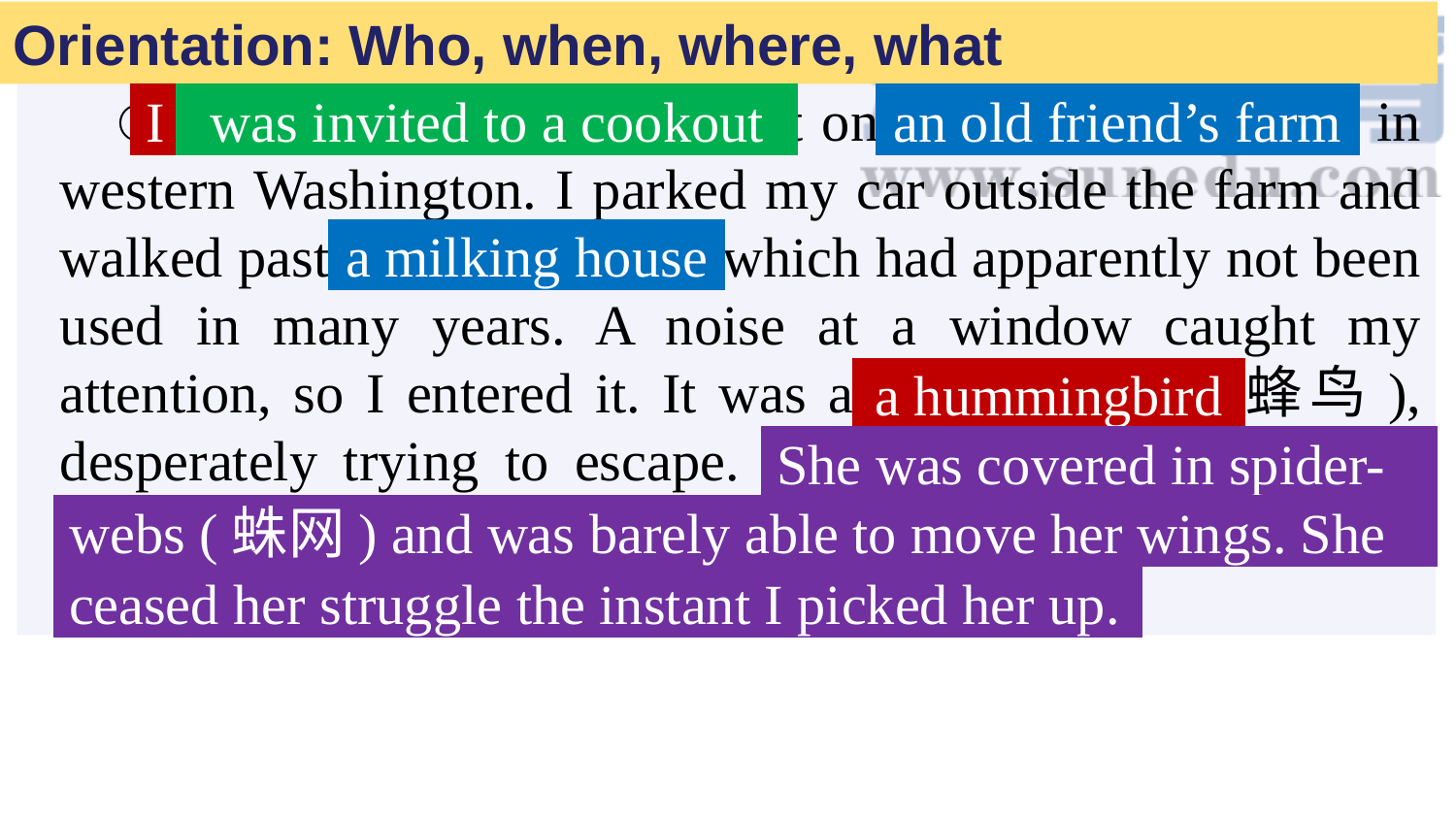

Orientation: Who, when, where, what
  I was invited to a cookout on an old friend’s farm in western Washington. I parked my car outside the farm and walked past a milking house which had apparently not been used in many years. A noise at a window caught my attention, so I entered it. It was a hummingbird (蜂鸟), desperately trying to escape. She was covered in spider-webs (蛛网) and was barely able to move her wings. She ceased her struggle the instant I picked her up.
I
was invited to a cookout
an old friend’s farm
a milking house
a hummingbird
She was covered in spider-
webs (蛛网) and was barely able to move her wings. She
ceased her struggle the instant I picked her up.